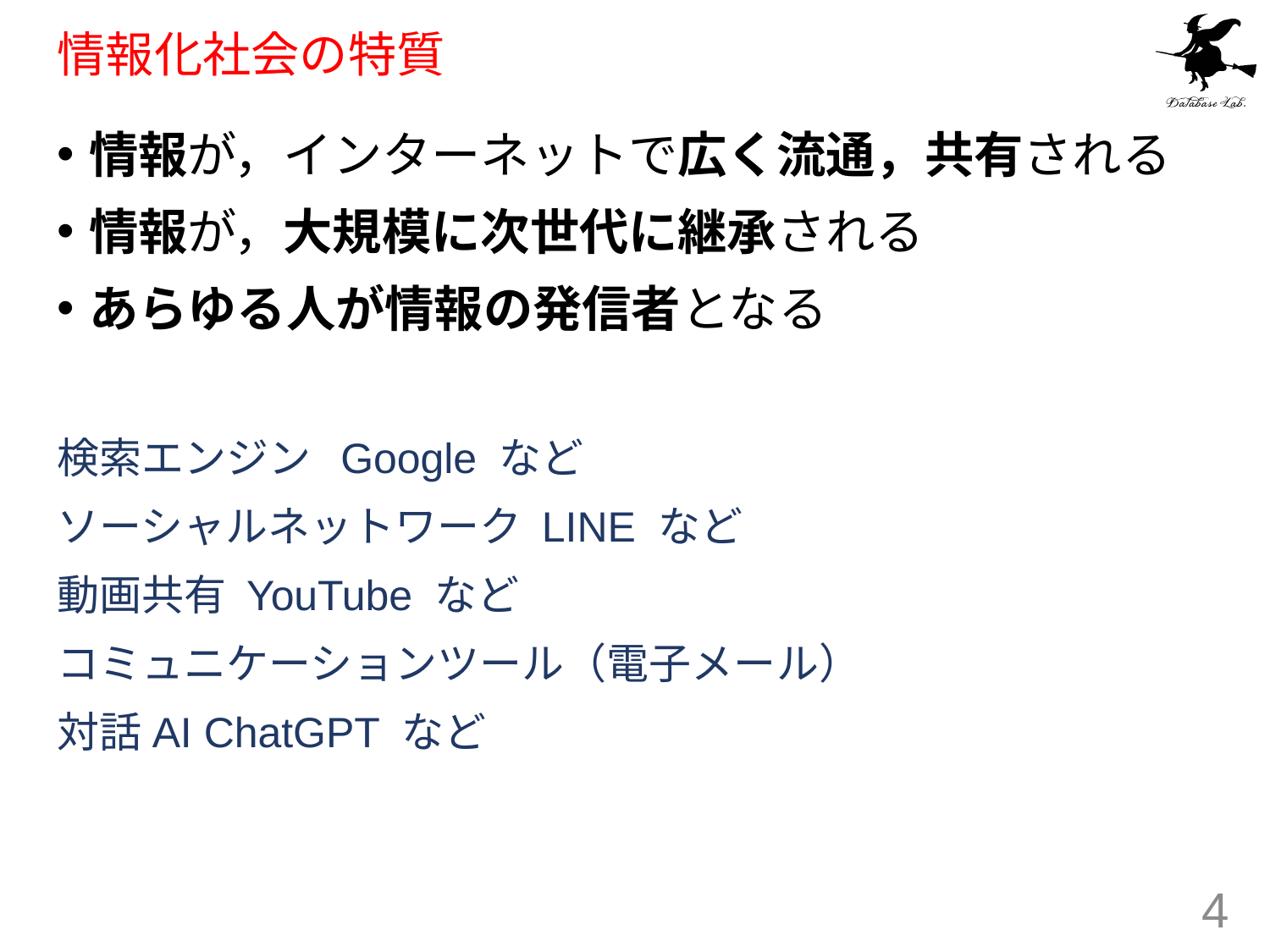

# 情報化社会の特質
情報が，インターネットで広く流通，共有される
情報が，大規模に次世代に継承される
あらゆる人が情報の発信者となる

検索エンジン  Google など
ソーシャルネットワーク LINE など
動画共有 YouTube など
コミュニケーションツール（電子メール）
対話AI ChatGPT など
4